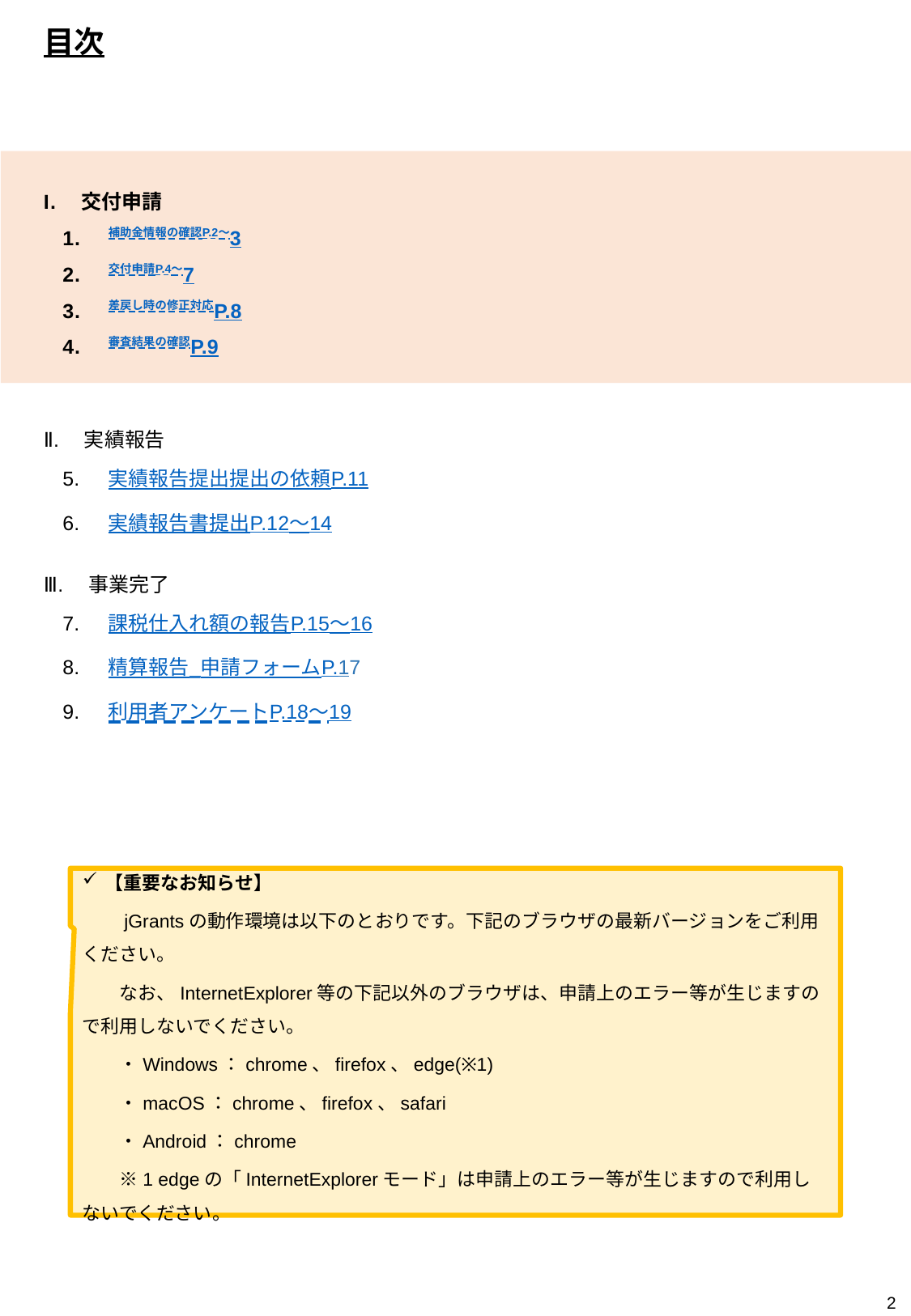

目次

交付申請
補助金情報の確認	P.2～3
交付申請	P.4～7
差戻し時の修正対応	P.8
審査結果の確認	P.9

Ⅱ.　実績報告
実績報告提出提出の依頼	P.11
実績報告書提出	P.12～14
Ⅲ.　事業完了
課税仕入れ額の報告	P.15～16
精算報告_申請フォーム	P.17
利用者アンケート	P.18～19

【重要なお知らせ】
　　jGrantsの動作環境は以下のとおりです。下記のブラウザの最新バージョンをご利用ください。
　　なお、InternetExplorer等の下記以外のブラウザは、申請上のエラー等が生じますので利用しないでください。
　　・Windows：chrome、firefox、edge(※1)
　　・macOS：chrome、firefox、safari
　　・Android：chrome
　　※1 edgeの「InternetExplorerモード」は申請上のエラー等が生じますので利用しないでください。